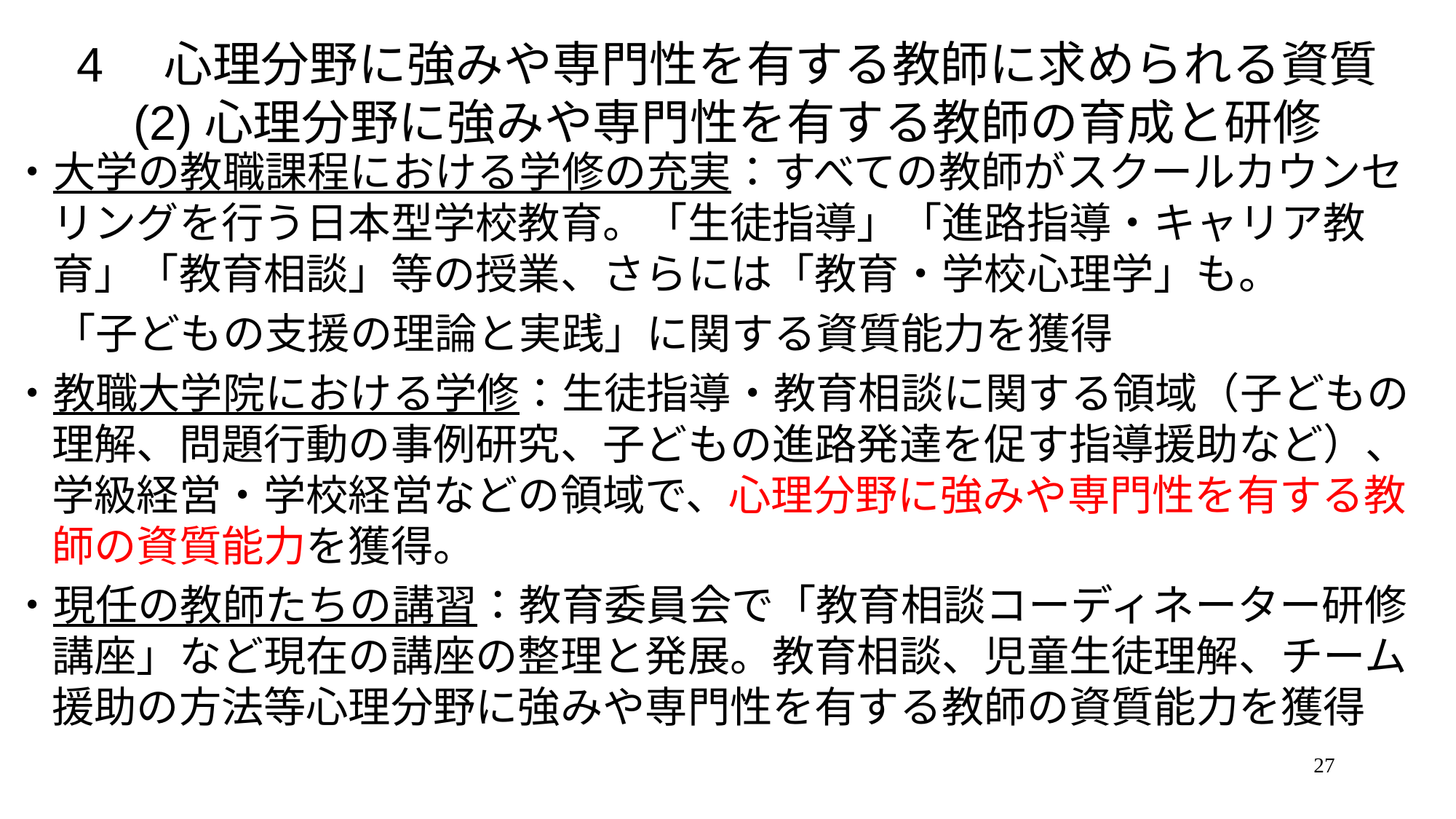

# 4　心理分野に強みや専門性を有する教師に求められる資質 (2)心理分野に強みや専門性を有する教師の育成と研修
・大学の教職課程における学修の充実：すべての教師がスクールカウンセリングを行う日本型学校教育。「生徒指導」「進路指導・キャリア教育」「教育相談」等の授業、さらには「教育・学校心理学」も。
　「子どもの支援の理論と実践」に関する資質能力を獲得
・教職大学院における学修：生徒指導・教育相談に関する領域（子どもの理解、問題行動の事例研究、子どもの進路発達を促す指導援助など）、学級経営・学校経営などの領域で、心理分野に強みや専門性を有する教師の資質能力を獲得。
・現任の教師たちの講習：教育委員会で「教育相談コーディネーター研修講座」など現在の講座の整理と発展。教育相談、児童生徒理解、チーム援助の方法等心理分野に強みや専門性を有する教師の資質能力を獲得

27